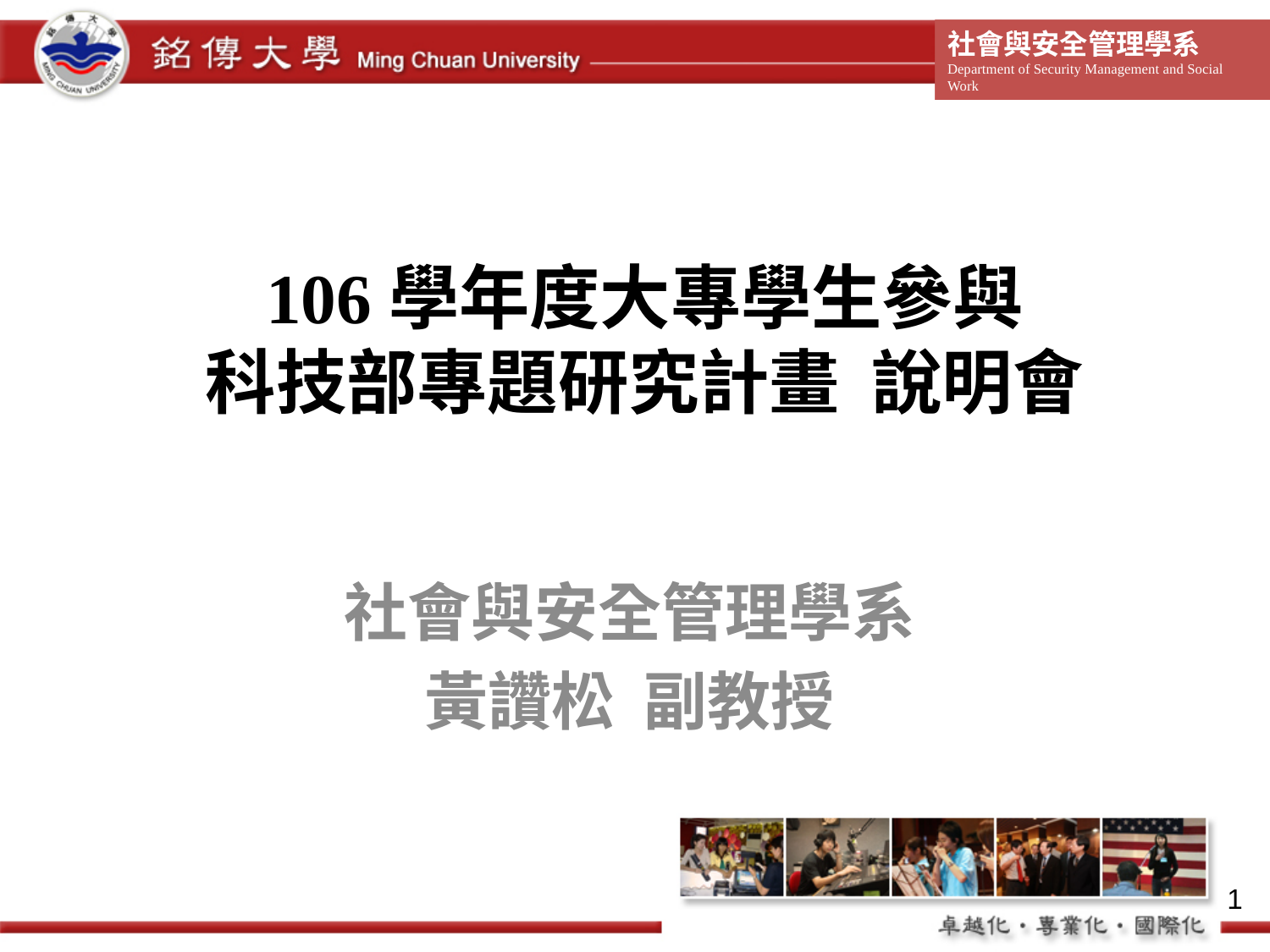

# 106學年度大專學生參與 科技部專題研究計畫  說明會
社會與安全管理學系
黃讚松  副教授
1